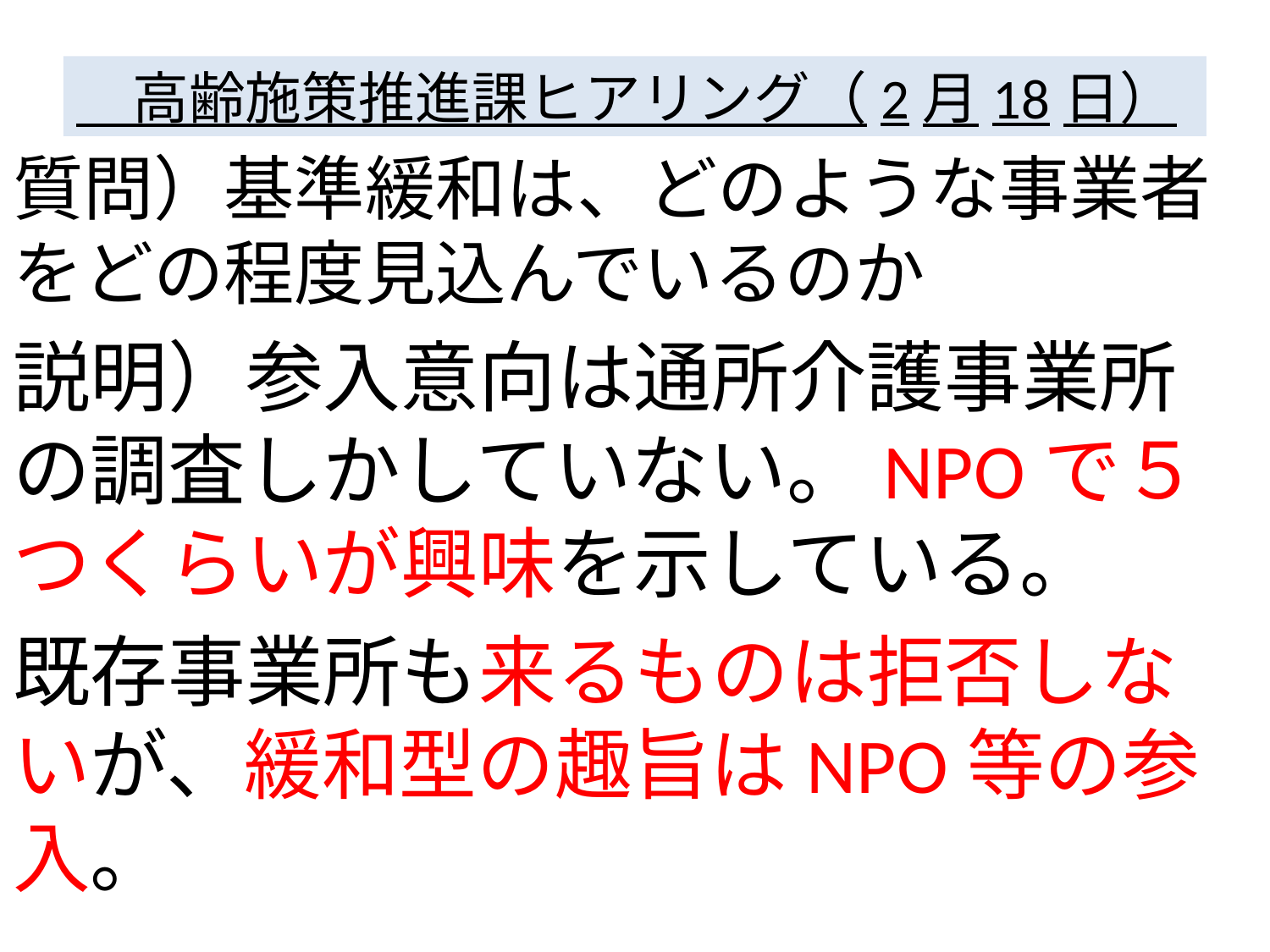

高齢施策推進課ヒアリング（2月18日）
質問）基準緩和は、どのような事業者をどの程度見込んでいるのか
説明）参入意向は通所介護事業所の調査しかしていない。NPOで５つくらいが興味を示している。
既存事業所も来るものは拒否しないが、緩和型の趣旨はNPO等の参入。